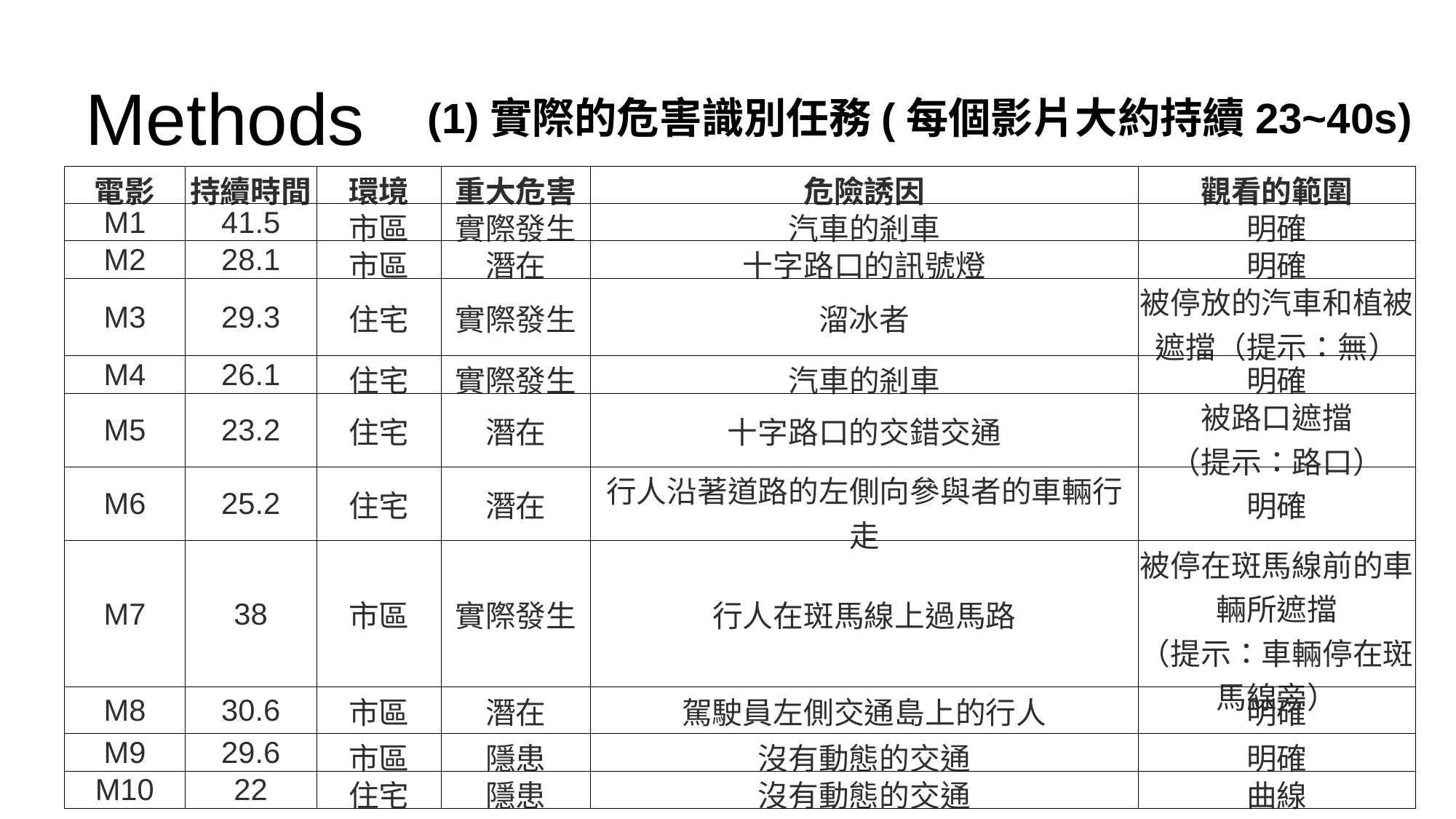

Methods
(1)實際的危害識別任務(每個影片大約持續23~40s)
| 電影 | 持續時間 | 環境 | 重大危害 | 危險誘因 | 觀看的範圍 |
| --- | --- | --- | --- | --- | --- |
| M1 | 41.5 | 市區 | 實際發生 | 汽車的剎車 | 明確 |
| M2 | 28.1 | 市區 | 潛在 | 十字路口的訊號燈 | 明確 |
| M3 | 29.3 | 住宅 | 實際發生 | 溜冰者 | 被停放的汽車和植被遮擋（提示：無） |
| M4 | 26.1 | 住宅 | 實際發生 | 汽車的剎車 | 明確 |
| M5 | 23.2 | 住宅 | 潛在 | 十字路口的交錯交通 | 被路口遮擋 （提示：路口） |
| M6 | 25.2 | 住宅 | 潛在 | 行人沿著道路的左側向參與者的車輛行走 | 明確 |
| M7 | 38 | 市區 | 實際發生 | 行人在斑馬線上過馬路 | 被停在斑馬線前的車輛所遮擋 （提示：車輛停在斑馬線旁） |
| M8 | 30.6 | 市區 | 潛在 | 駕駛員左側交通島上的行人 | 明確 |
| M9 | 29.6 | 市區 | 隱患 | 沒有動態的交通 | 明確 |
| M10 | 22 | 住宅 | 隱患 | 沒有動態的交通 | 曲線 |